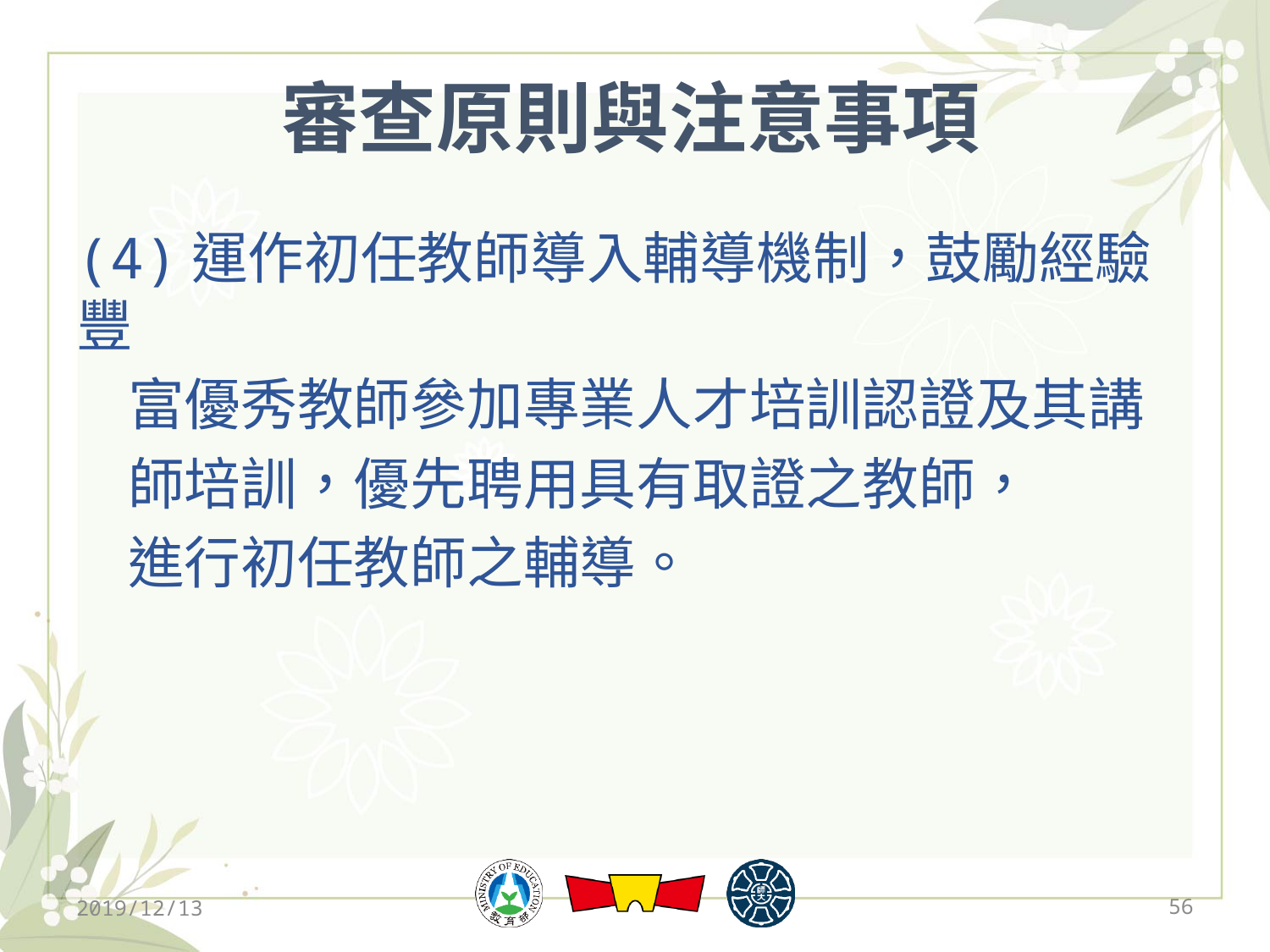

# 審查原則與注意事項
(4)運作初任教師導入輔導機制，鼓勵經驗豐
   富優秀教師參加專業人才培訓認證及其講
   師培訓，優先聘用具有取證之教師，
   進行初任教師之輔導。

2019/12/13
56